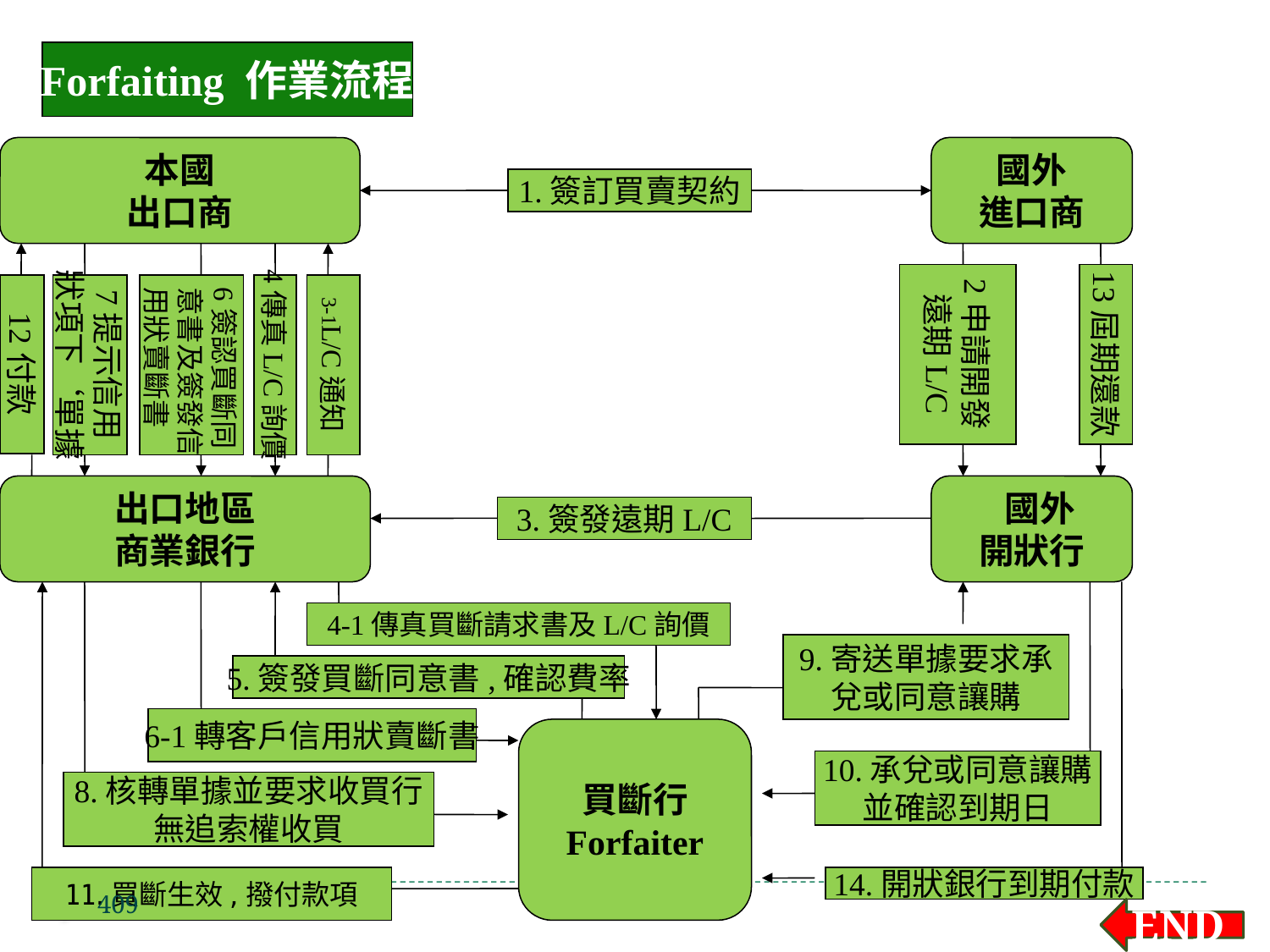

Forfaiting 作業流程
本國
出口商
國外
進口商
1.簽訂買賣契約

2申請開發
遠期L/C
13屆期還款
12付款
7提示信用
狀項下‘單據
6簽認買斷同
意書及簽發信
用狀賣斷書
4傳真L/C詢價
3-1L/C通知

出口地區
商業銀行
 國外
開狀行
3.簽發遠期L/C

4-1傳真買斷請求書及L/C詢價
9.寄送單據要求承
兌或同意讓購

5.簽發買斷同意書,確認費率

6-1轉客戶信用狀賣斷書
買斷行
Forfaiter

10.承兌或同意讓購
並確認到期日
8.核轉單據並要求收買行
無追索權收買

11.買斷生效,撥付款項
14.開狀銀行到期付款

409

END